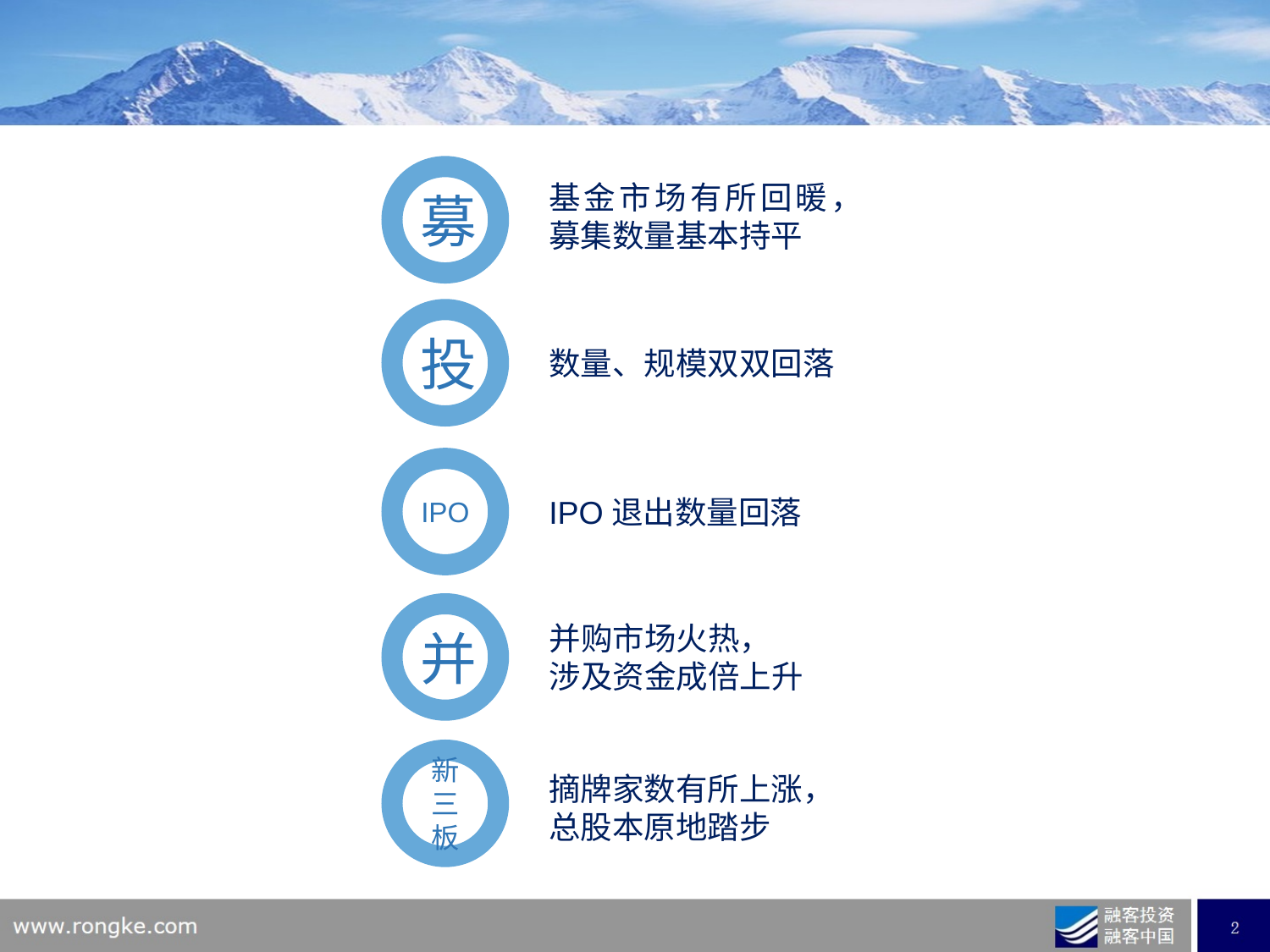

募
基金市场有所回暖，募集数量基本持平
投
数量、规模双双回落
IPO
IPO退出数量回落
并
并购市场火热，
涉及资金成倍上升
新三板
摘牌家数有所上涨，
总股本原地踏步